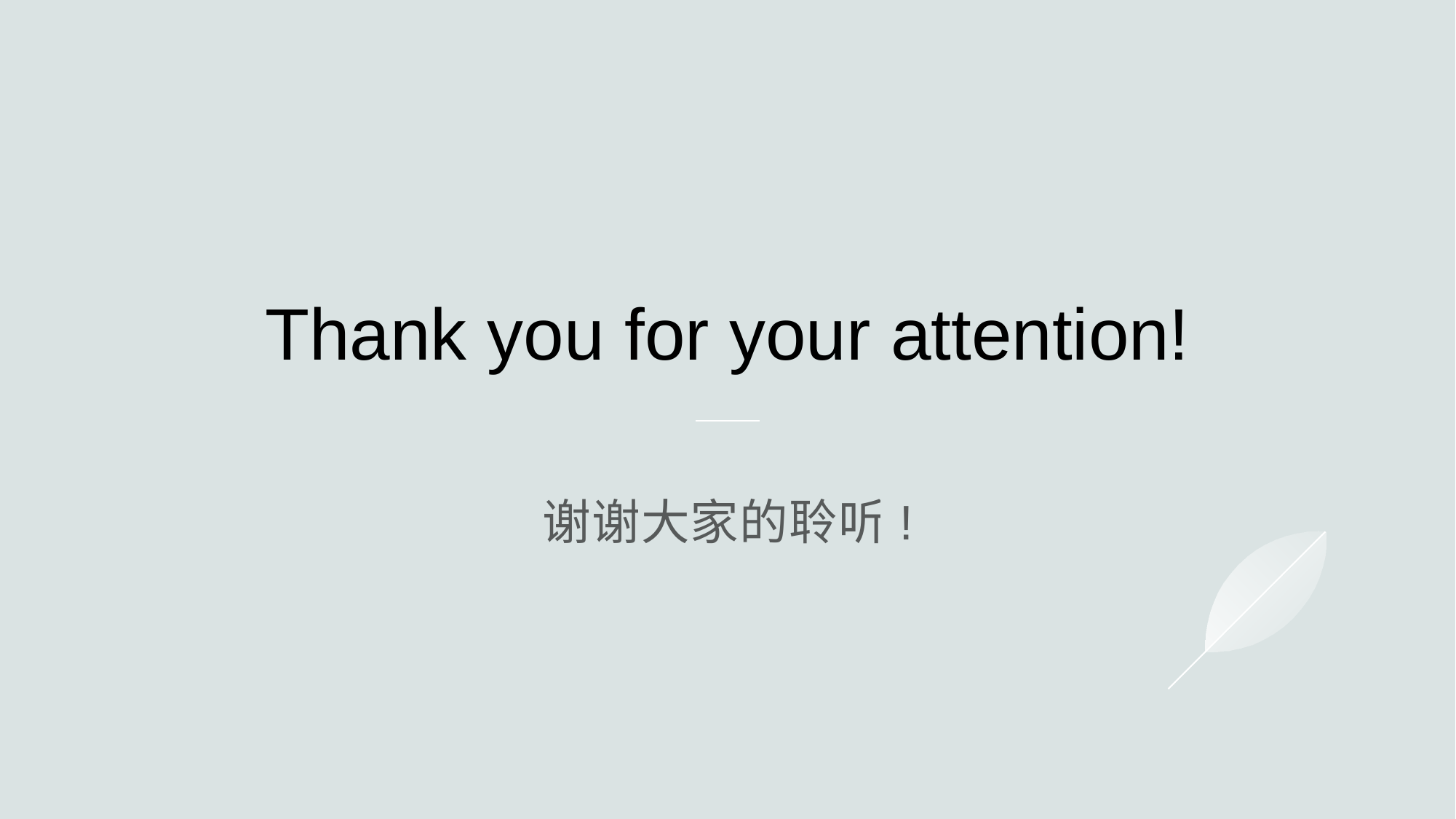

# Thank you for your attention!
谢谢大家的聆听!